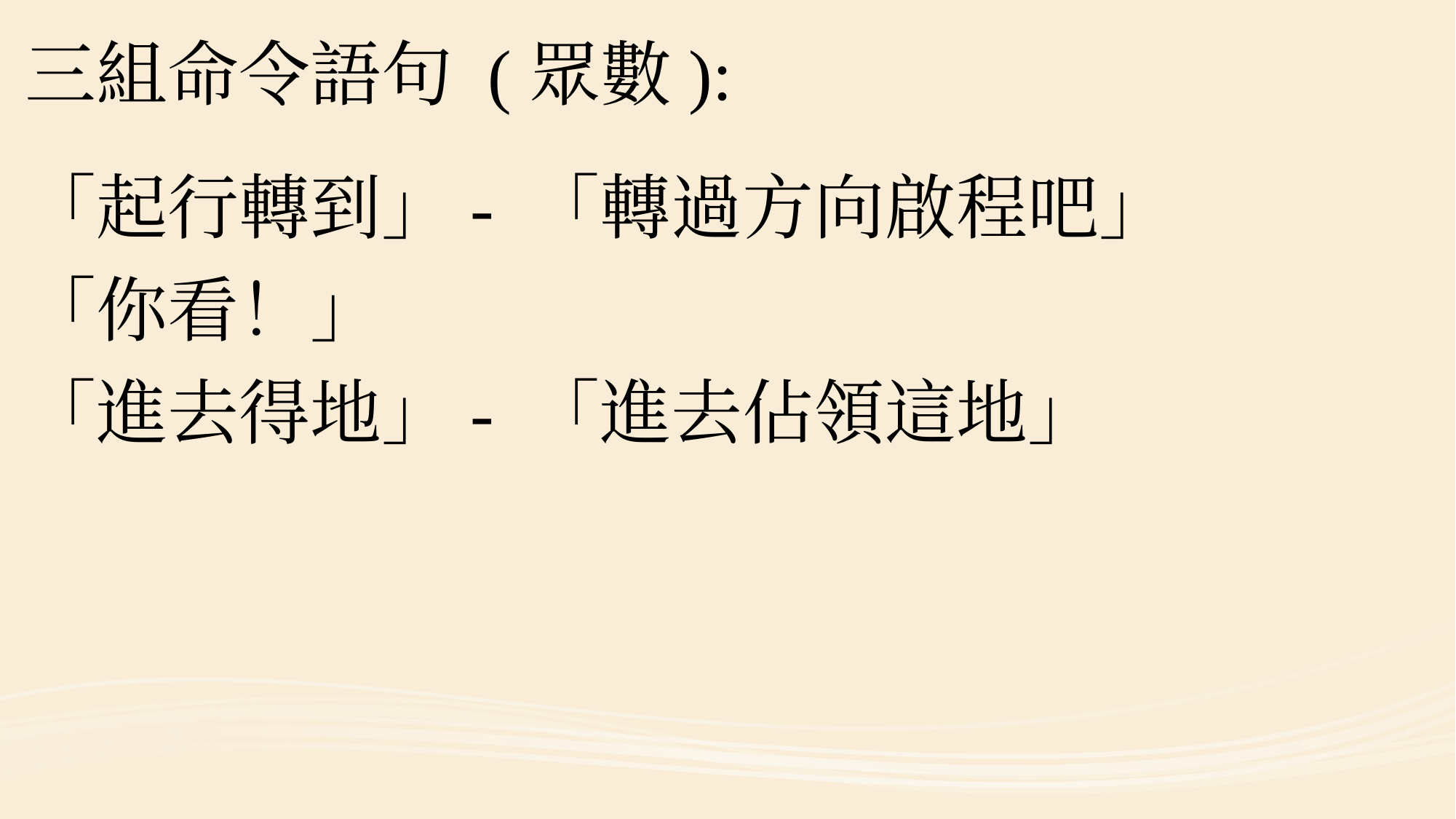

#
三組命令語句 (眾數):

「起行轉到」- 「轉過方向啟程吧」
「你看！」
「進去得地」- 「進去佔領這地」
12